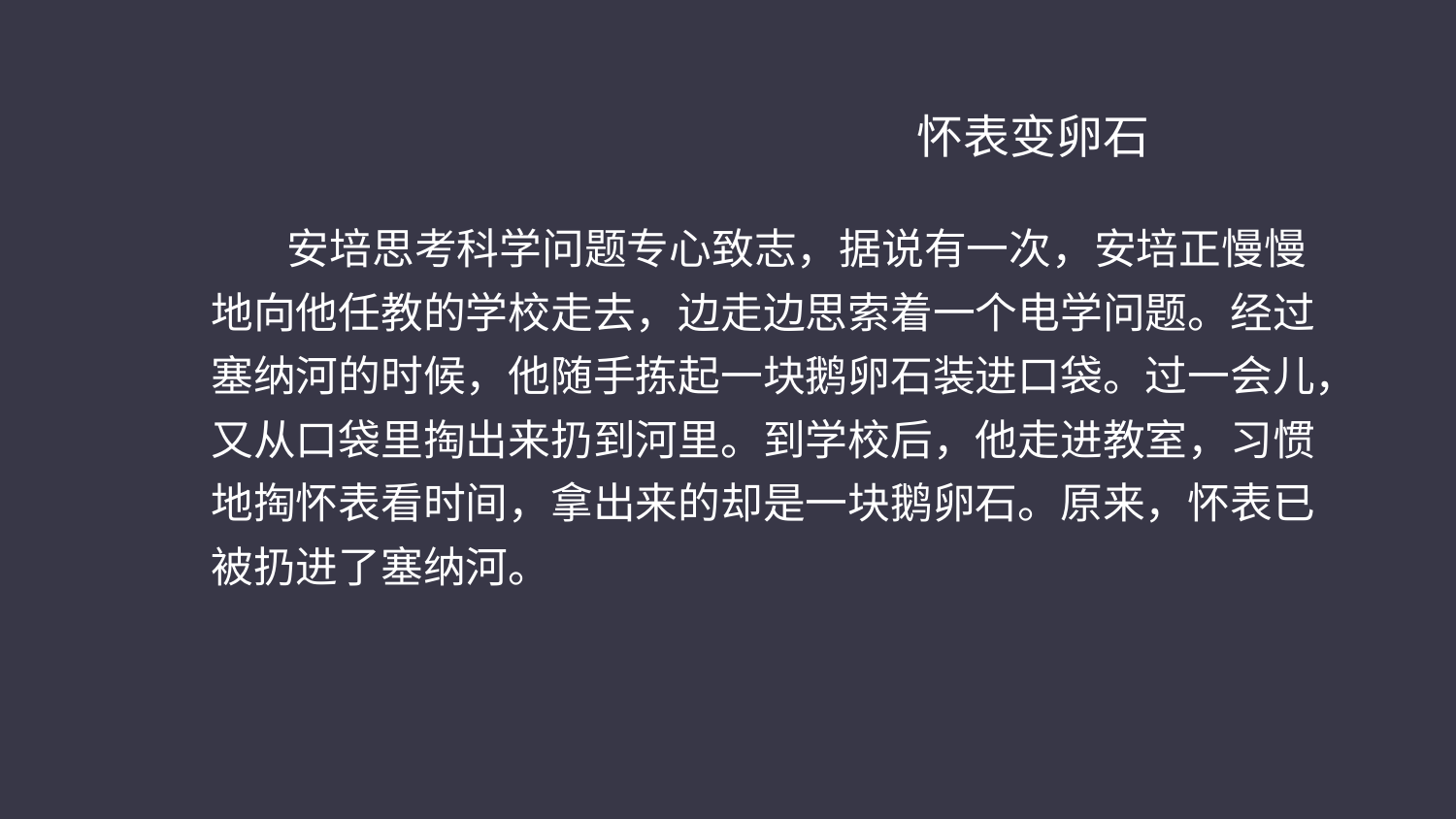

怀表变卵石
       安培思考科学问题专心致志，据说有一次，安培正慢慢地向他任教的学校走去，边走边思索着一个电学问题。经过塞纳河的时候，他随手拣起一块鹅卵石装进口袋。过一会儿，又从口袋里掏出来扔到河里。到学校后，他走进教室，习惯地掏怀表看时间，拿出来的却是一块鹅卵石。原来，怀表已被扔进了塞纳河。